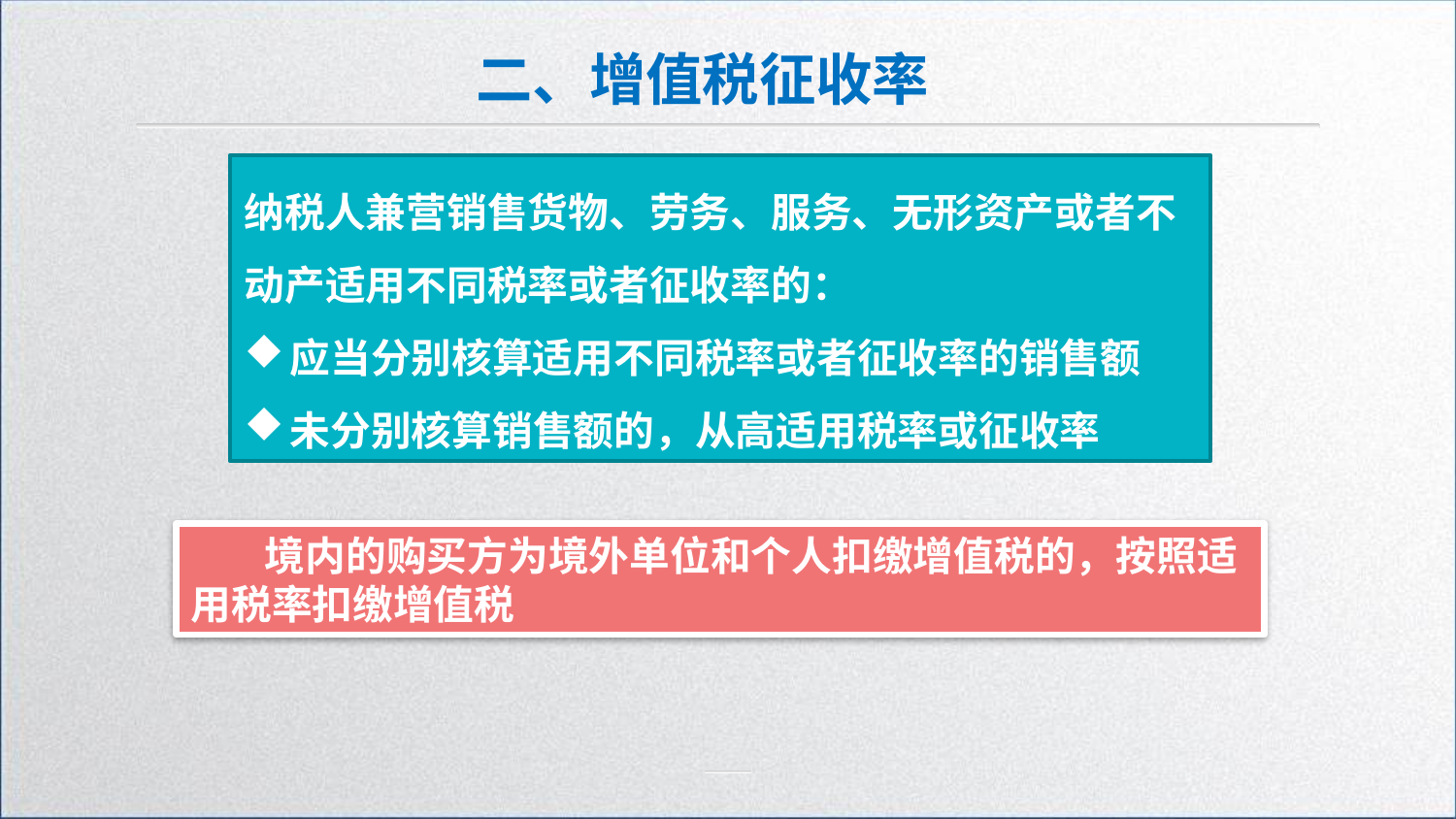

二、增值税征收率
纳税人兼营销售货物、劳务、服务、无形资产或者不动产适用不同税率或者征收率的：
应当分别核算适用不同税率或者征收率的销售额
未分别核算销售额的，从高适用税率或征收率
       境内的购买方为境外单位和个人扣缴增值税的，按照适用税率扣缴增值税